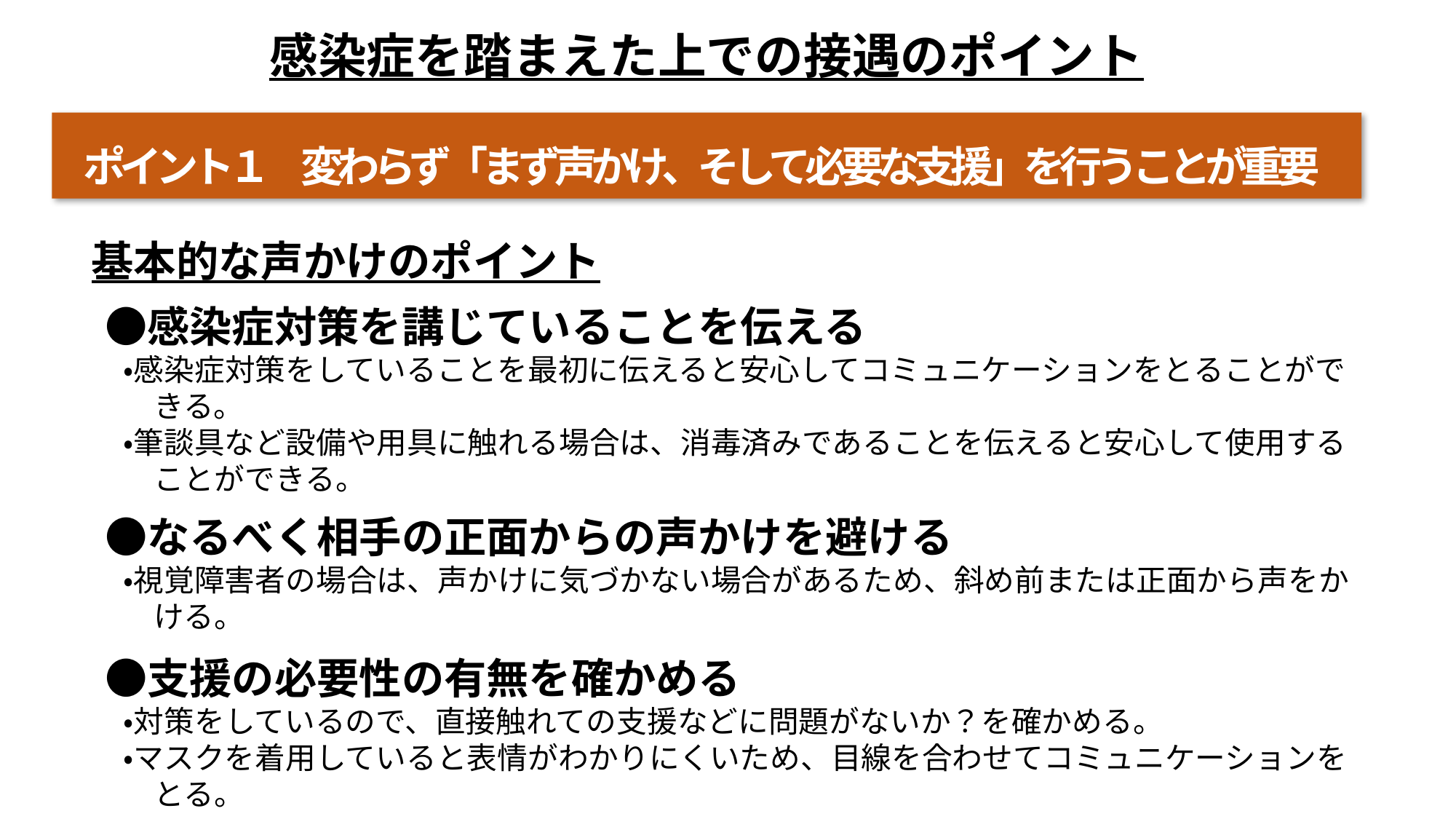

感染症を踏まえた上での接遇のポイント

ポイント１　変わらず「まず声かけ、そして必要な支援」を行うことが重要
基本的な声かけのポイント
　●感染症対策を講じていることを伝える
　　・感染症対策をしていることを最初に伝えると安心してコミュニケーションをとることがで
　　　きる。
　　・筆談具など設備や用具に触れる場合は、消毒済みであることを伝えると安心して使用する
　　　ことができる。
　●なるべく相手の正面からの声かけを避ける
　　・視覚障害者の場合は、声かけに気づかない場合があるため、斜め前または正面から声をか
　　　ける。
　●支援の必要性の有無を確かめる
　　・対策をしているので、直接触れての支援などに問題がないか？を確かめる。
　　・マスクを着用していると表情がわかりにくいため、目線を合わせてコミュニケーションを
　　　とる。